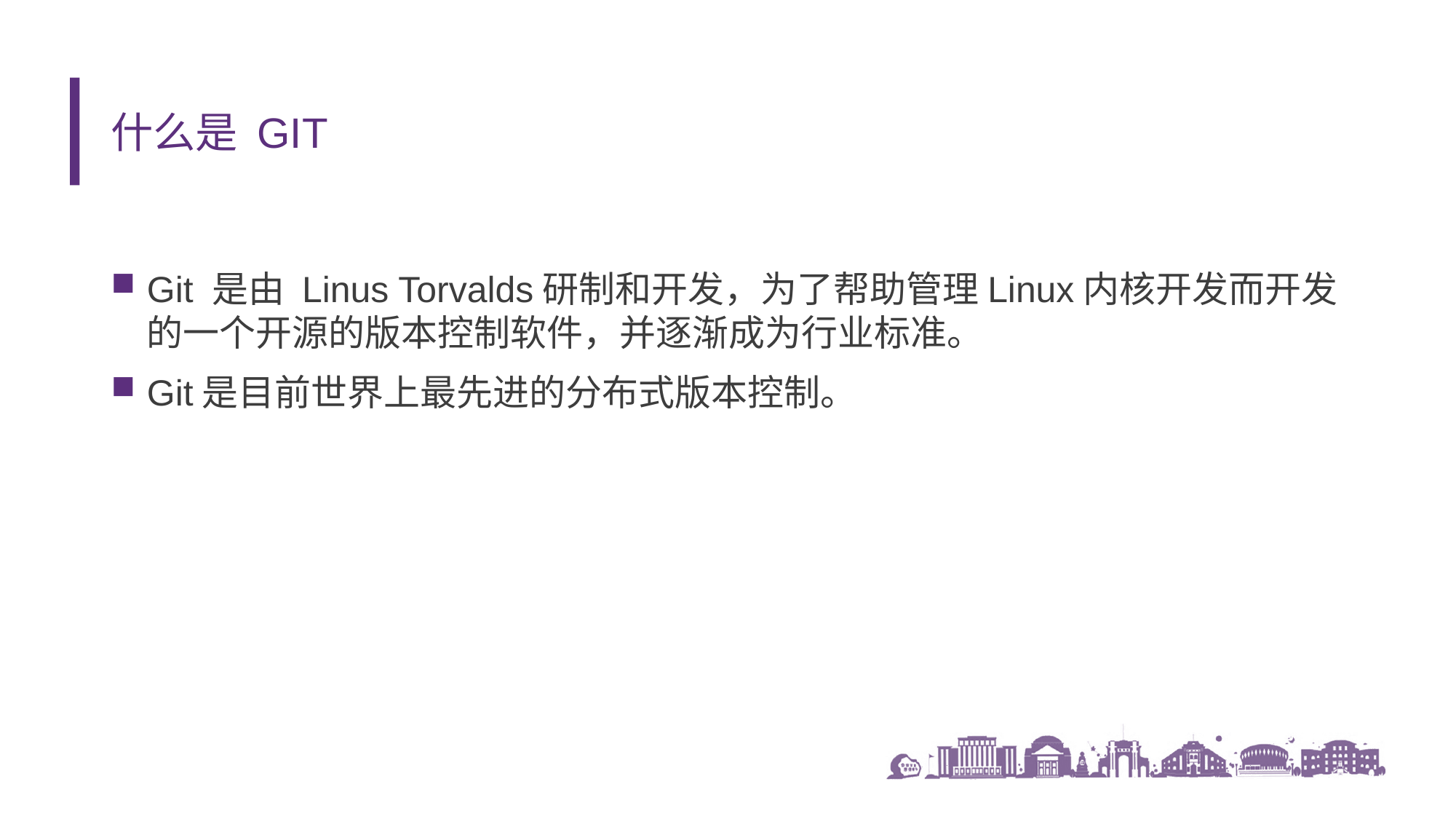

# 什么是 Git
Git 是由 Linus Torvalds研制和开发，为了帮助管理Linux内核开发而开发的一个开源的版本控制软件，并逐渐成为行业标准。
Git是目前世界上最先进的分布式版本控制。